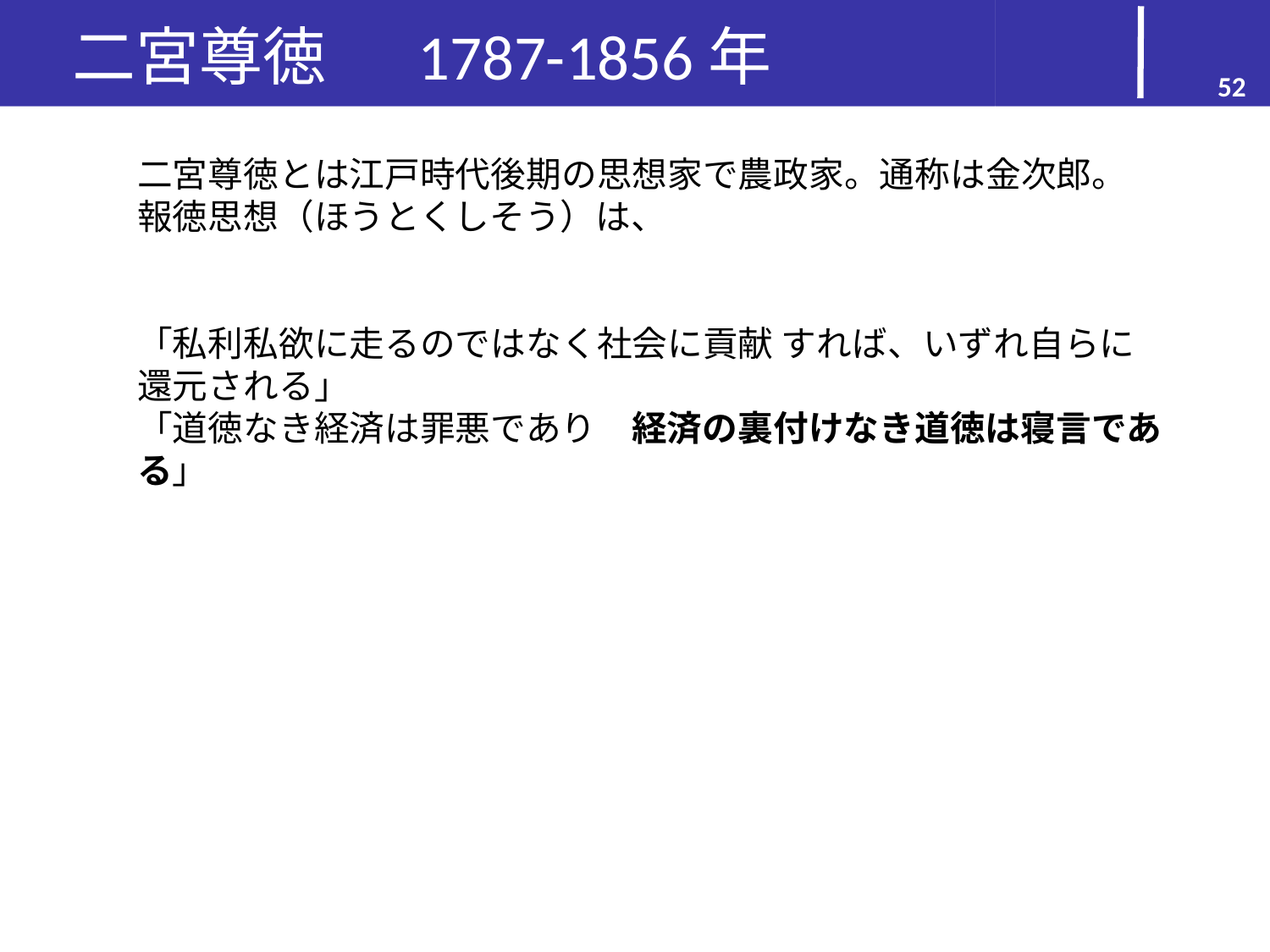

# 二宮尊徳　 1787-1856年
52
二宮尊徳とは江戸時代後期の思想家で農政家。通称は金次郎。
報徳思想（ほうとくしそう）は、

「私利私欲に走るのではなく社会に貢献 すれば、いずれ自らに還元される」
「道徳なき経済は罪悪であり　経済の裏付けなき道徳は寝言である」